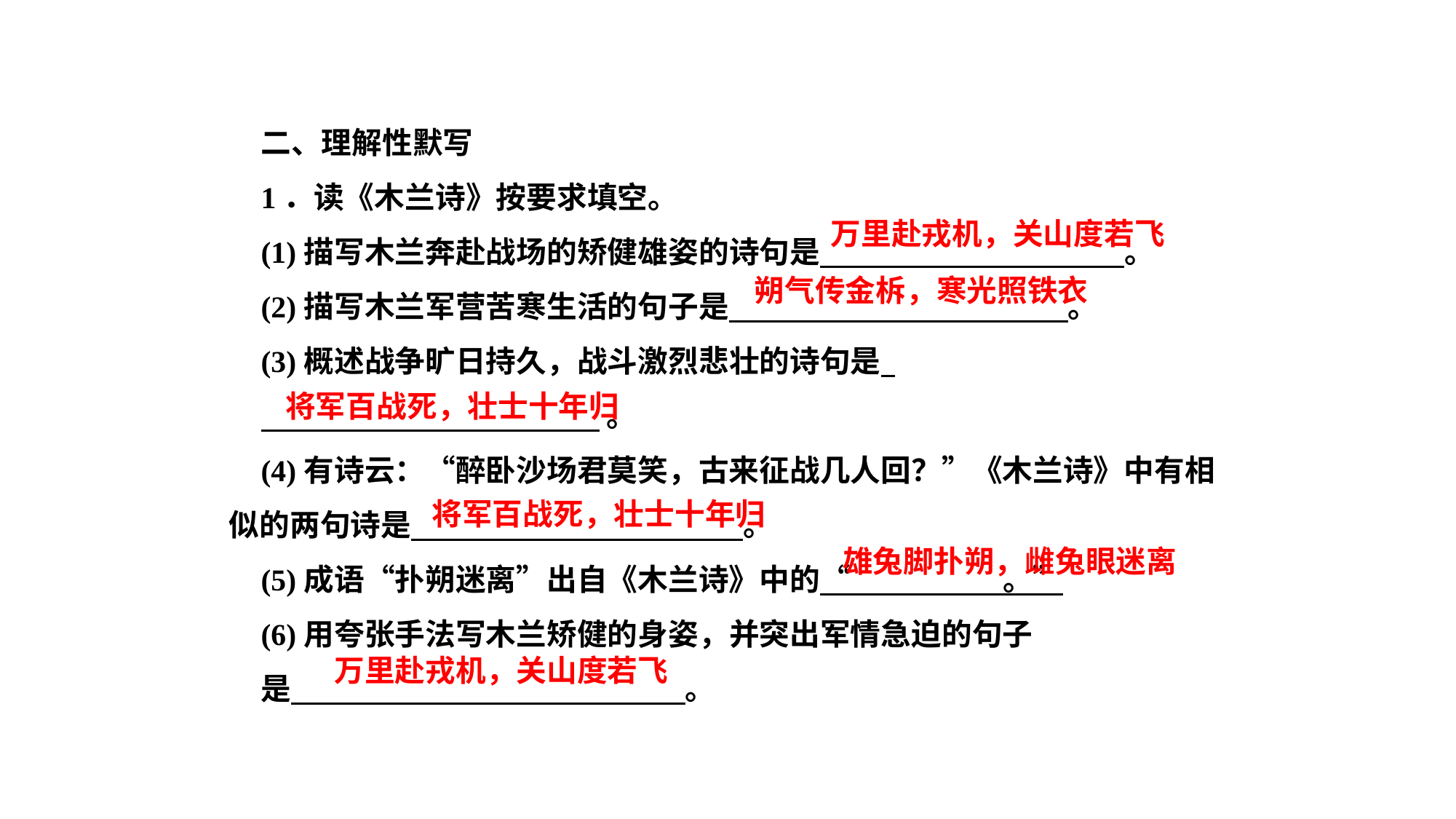

二、理解性默写
1．读《木兰诗》按要求填空。
(1)描写木兰奔赴战场的矫健雄姿的诗句是                                            。
(2)描写木兰军营苦寒生活的句子是                                                 。
(3)概述战争旷日持久，战斗激烈悲壮的诗句是
                                                 。
(4)有诗云：“醉卧沙场君莫笑，古来征战几人回？”《木兰诗》中有相似的两句诗是                                                。
(5)成语“扑朔迷离”出自《木兰诗》中的“                      。”
(6)用夸张手法写木兰矫健的身姿，并突出军情急迫的句子
是                                                         。
万里赴戎机，关山度若飞
朔气传金柝，寒光照铁衣
将军百战死，壮士十年归
将军百战死，壮士十年归
雄兔脚扑朔，雌兔眼迷离
万里赴戎机，关山度若飞